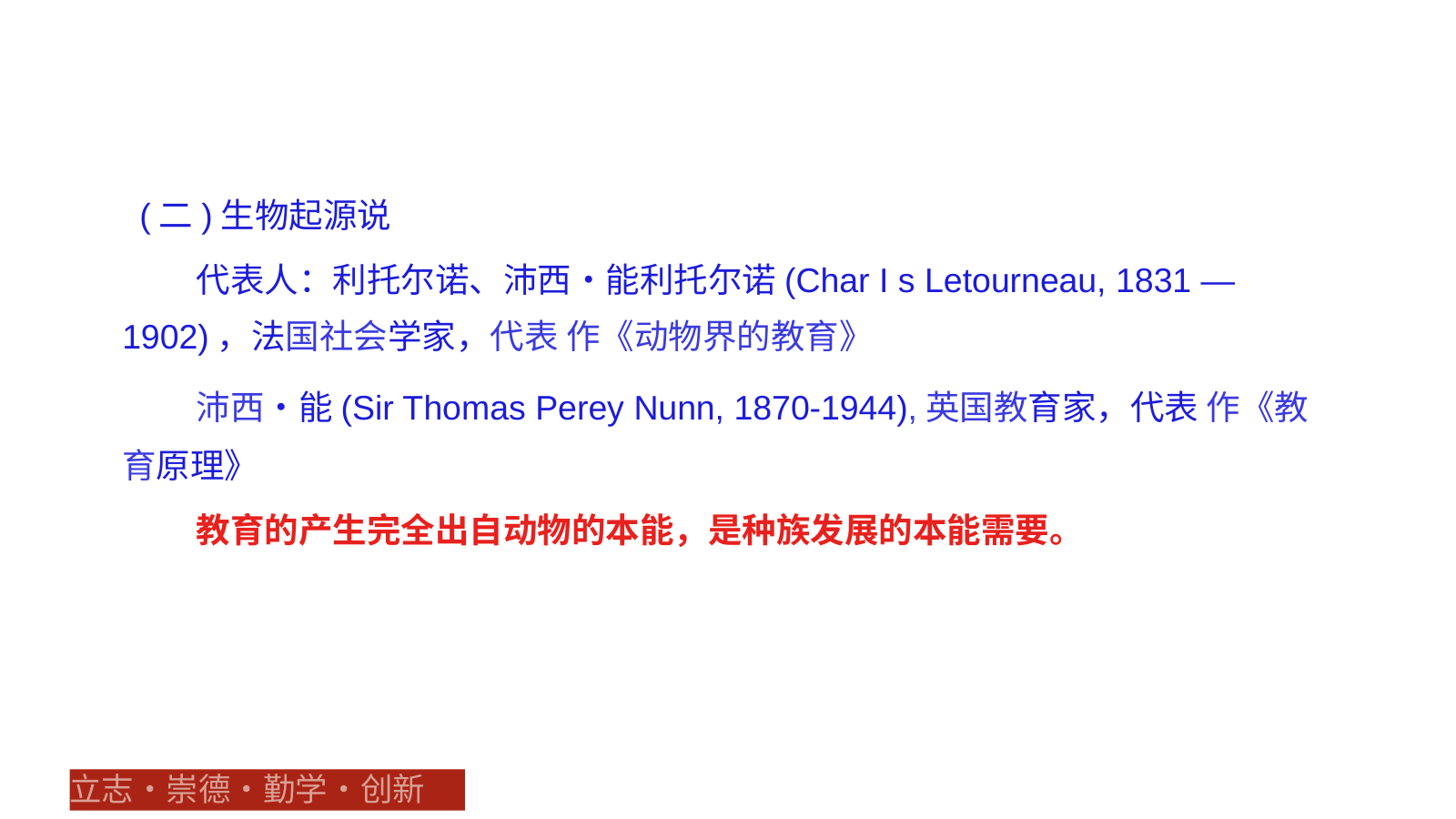

(二)生物起源说
代表人：利托尔诺、沛西•能利托尔诺(Char I s Letourneau, 1831 —1902)，法国社会学家，代表 作《动物界的教育》
沛西•能(Sir Thomas Perey Nunn, 1870-1944),英国教育家，代表 作《教育原理》
教育的产生完全出自动物的本能，是种族发展的本能需要。
立志•崇德•勤学•创新